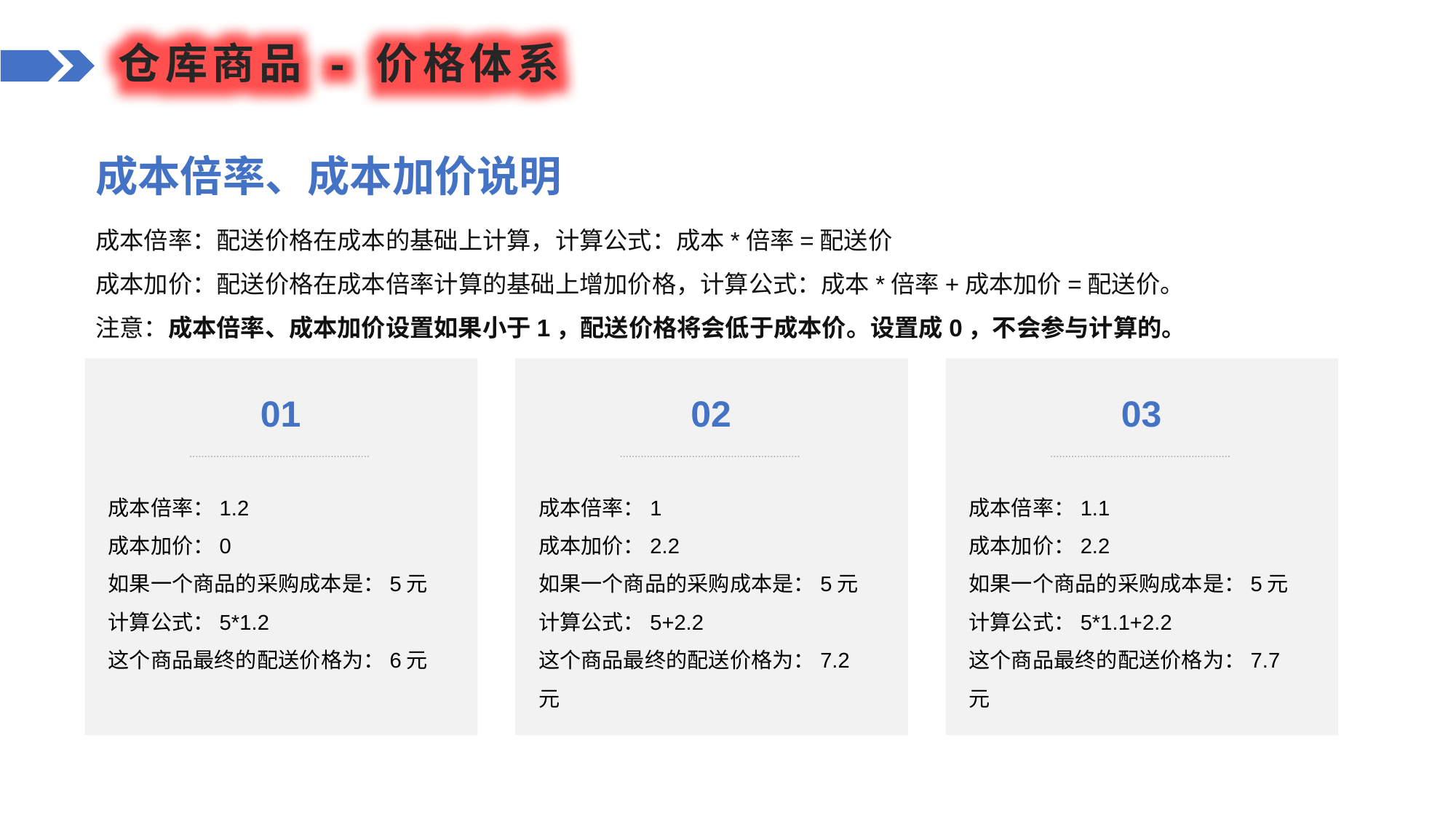

仓库商品 - 价格体系

成本倍率、成本加价说明
成本倍率：配送价格在成本的基础上计算，计算公式：成本*倍率=配送价
成本加价：配送价格在成本倍率计算的基础上增加价格，计算公式：成本*倍率+成本加价=配送价。
注意：成本倍率、成本加价设置如果小于1，配送价格将会低于成本价。设置成0，不会参与计算的。

01
02
03
成本倍率：1.2
成本加价：0
如果一个商品的采购成本是：5元
计算公式：5*1.2
这个商品最终的配送价格为：6元
成本倍率：1
成本加价：2.2
如果一个商品的采购成本是：5元
计算公式：5+2.2
这个商品最终的配送价格为：7.2元
成本倍率：1.1
成本加价：2.2
如果一个商品的采购成本是：5元
计算公式：5*1.1+2.2
这个商品最终的配送价格为：7.7元